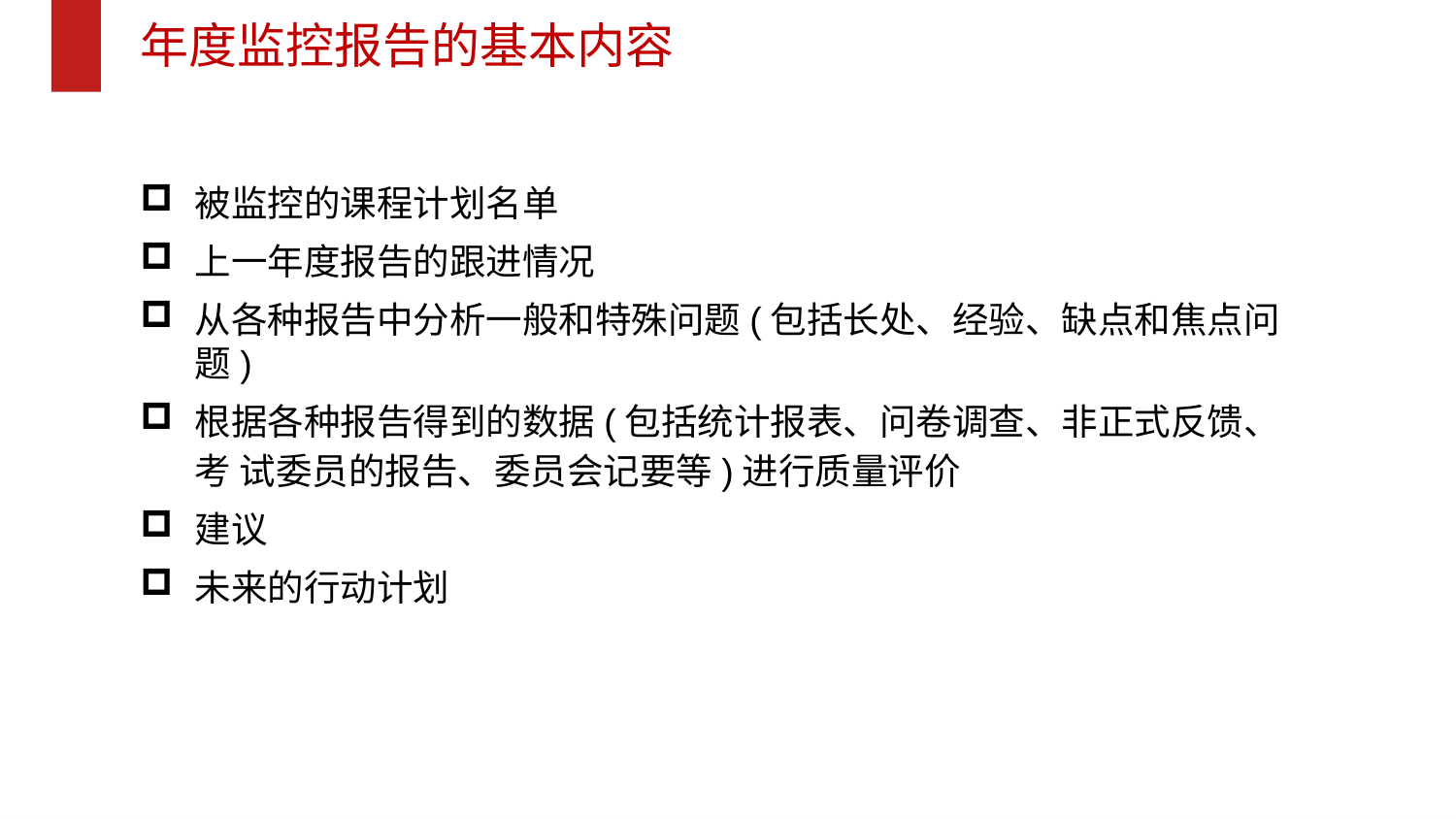

# 年度监控报告的基本内容
被监控的课程计划名单
上一年度报告的跟进情况
从各种报告中分析一般和特殊问题(包括长处、经验、缺点和焦点问题)
根据各种报告得到的数据(包括统计报表、问卷调查、非正式反馈、考 试委员的报告、委员会记要等)进行质量评价
建议
未来的行动计划